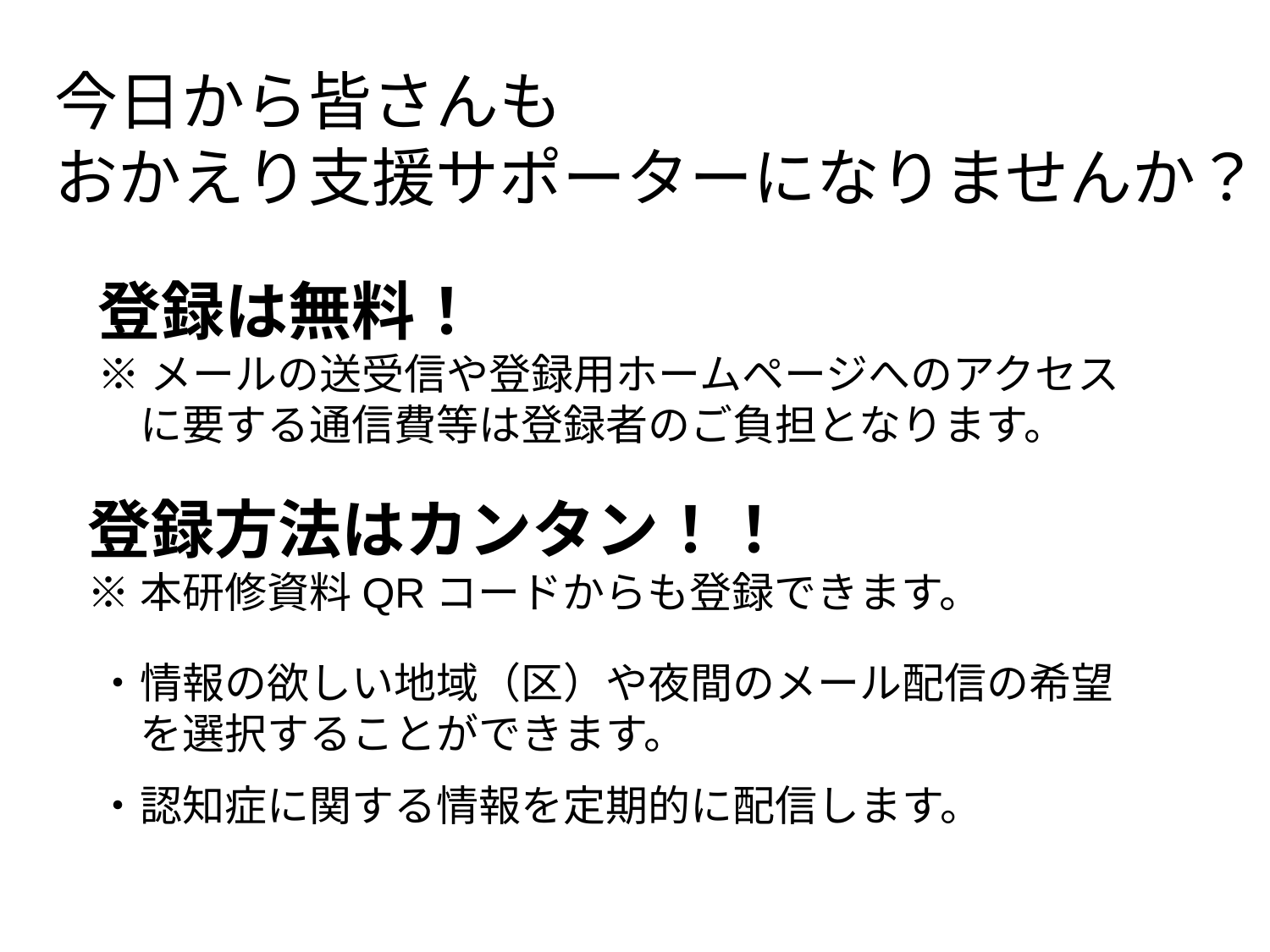

今日から皆さんも
おかえり支援サポーターになりませんか？
登録は無料！
※メールの送受信や登録用ホームページへのアクセス
　に要する通信費等は登録者のご負担となります。
登録方法はカンタン！！
※本研修資料QRコードからも登録できます。
・情報の欲しい地域（区）や夜間のメール配信の希望
　を選択することができます。
・認知症に関する情報を定期的に配信します。